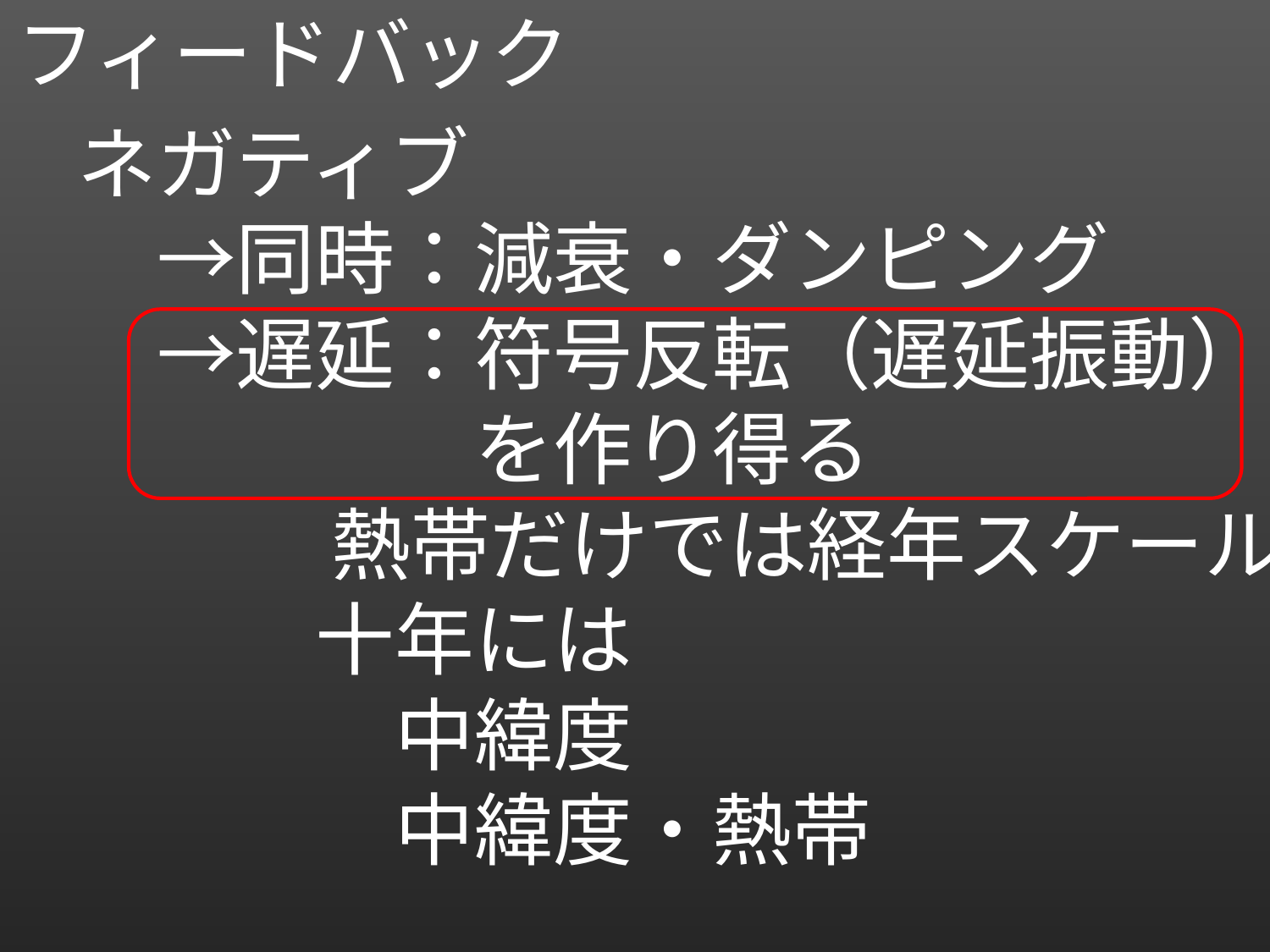

フィードバック
ネガティブ
　→同時：減衰・ダンピング
　→遅延：符号反転（遅延振動）
　　　　　を作り得る
		熱帯だけでは経年スケール
　　　十年には
　　　　中緯度
　　　　中緯度・熱帯